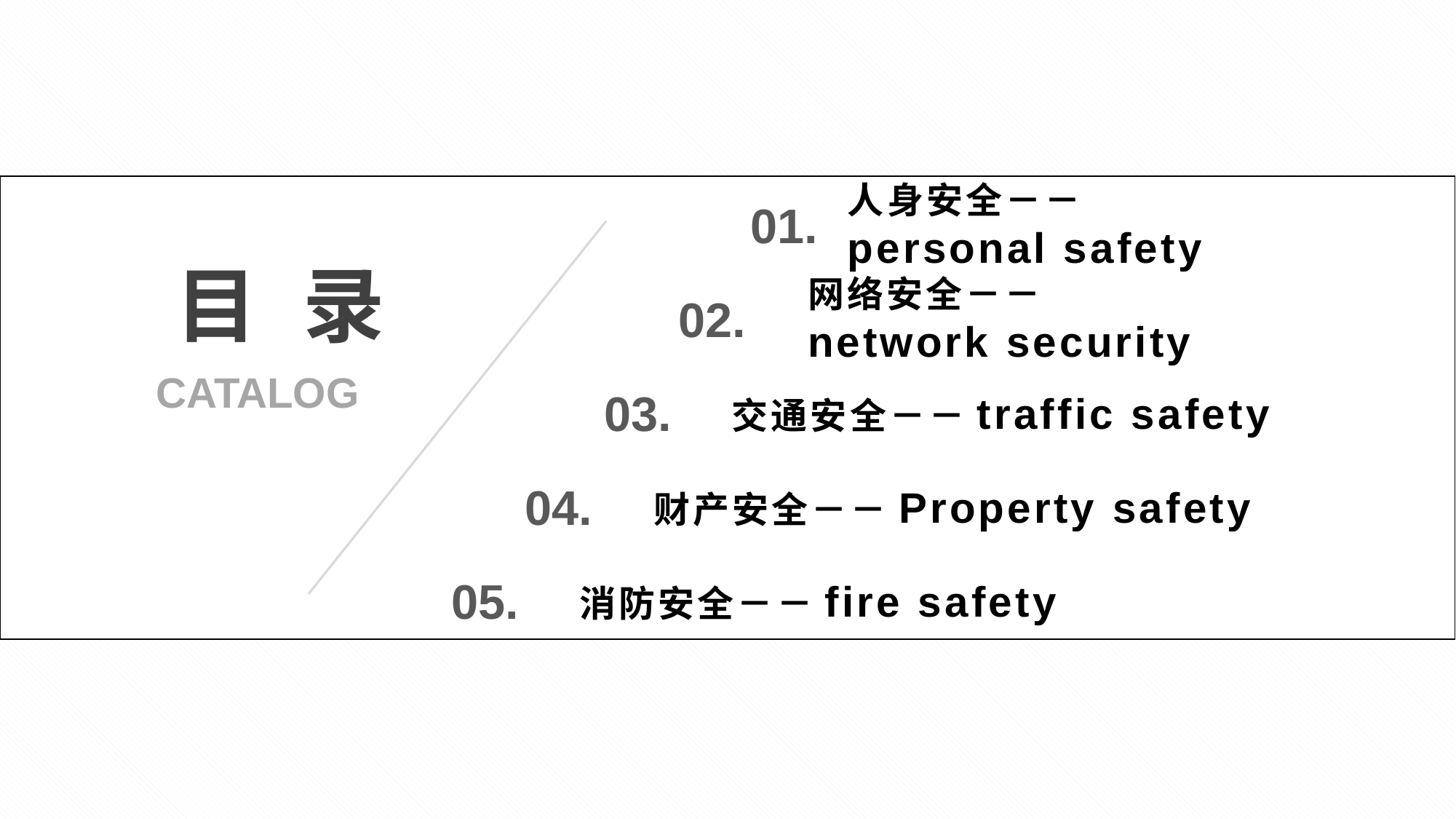

01.
人身安全－－
personal safety
目录
02.
网络安全－－
network security
CATALOG
03.
交通安全－－traffic safety
04.
财产安全－－Property safety
05.
消防安全－－fire safety